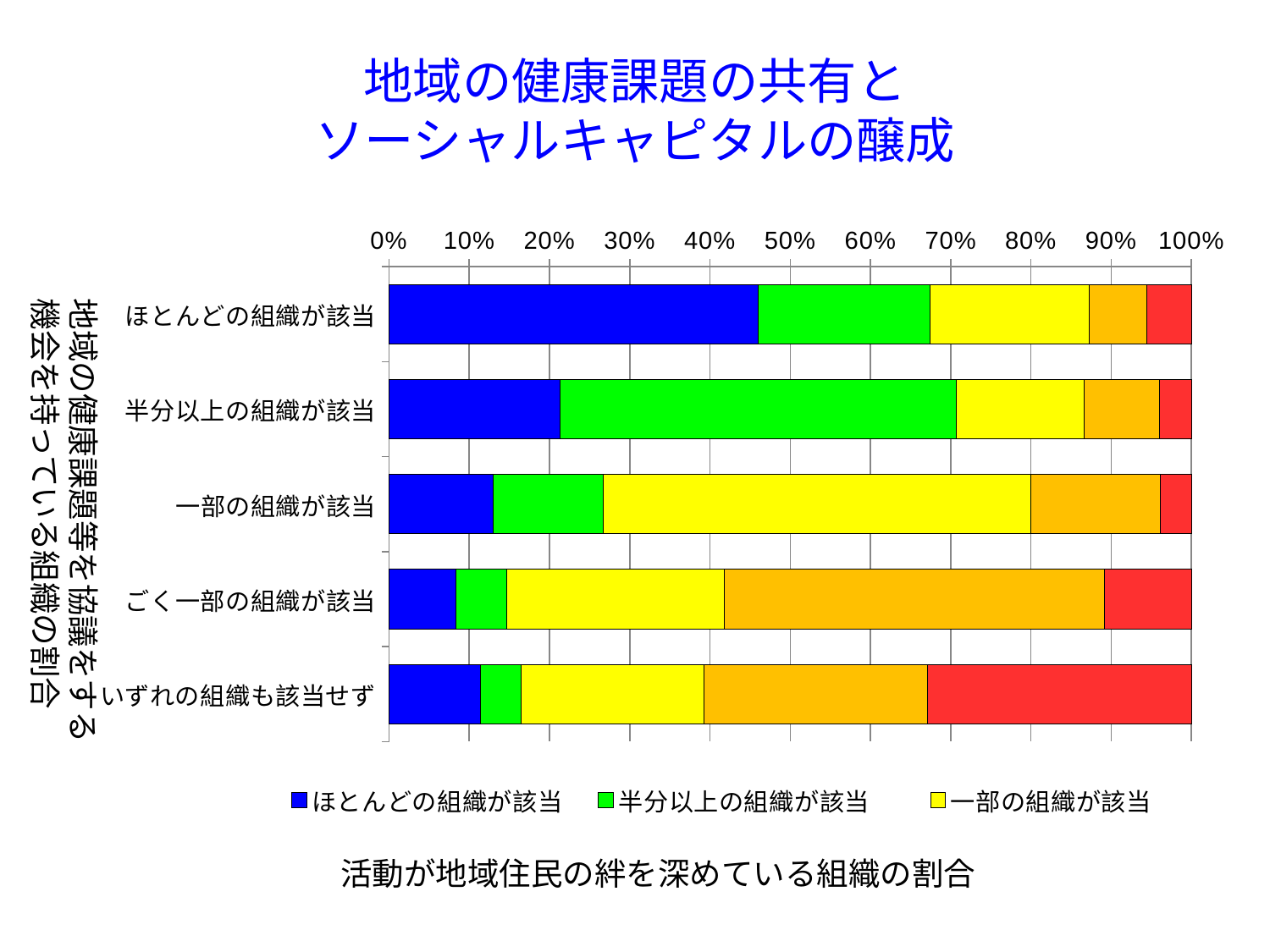

# 地域の健康課題の共有と ソーシャルキャピタルの醸成

### Chart

| Category | ほとんどの組織が該当 | 半分以上の組織が該当 | 一部の組織が該当 | ごく一部の組織が該当 | いずれの組織も該当せず |
|---|---|---|---|---|---|
| ほとんどの組織が該当 | 58.0 | 27.0 | 25.0 | 9.0 | 7.0 |
| 半分以上の組織が該当 | 16.0 | 37.0 | 12.0 | 7.0 | 3.0 |
| 一部の組織が該当 | 37.0 | 39.0 | 152.0 | 46.0 | 11.0 |
| ごく一部の組織が該当 | 20.0 | 15.0 | 65.0 | 113.0 | 26.0 |
| いずれの組織も該当せず | 16.0 | 7.0 | 32.0 | 39.0 | 46.0 |
地域の健康課題等を協議をする
機会を持っている組織の割合
活動が地域住民の絆を深めている組織の割合